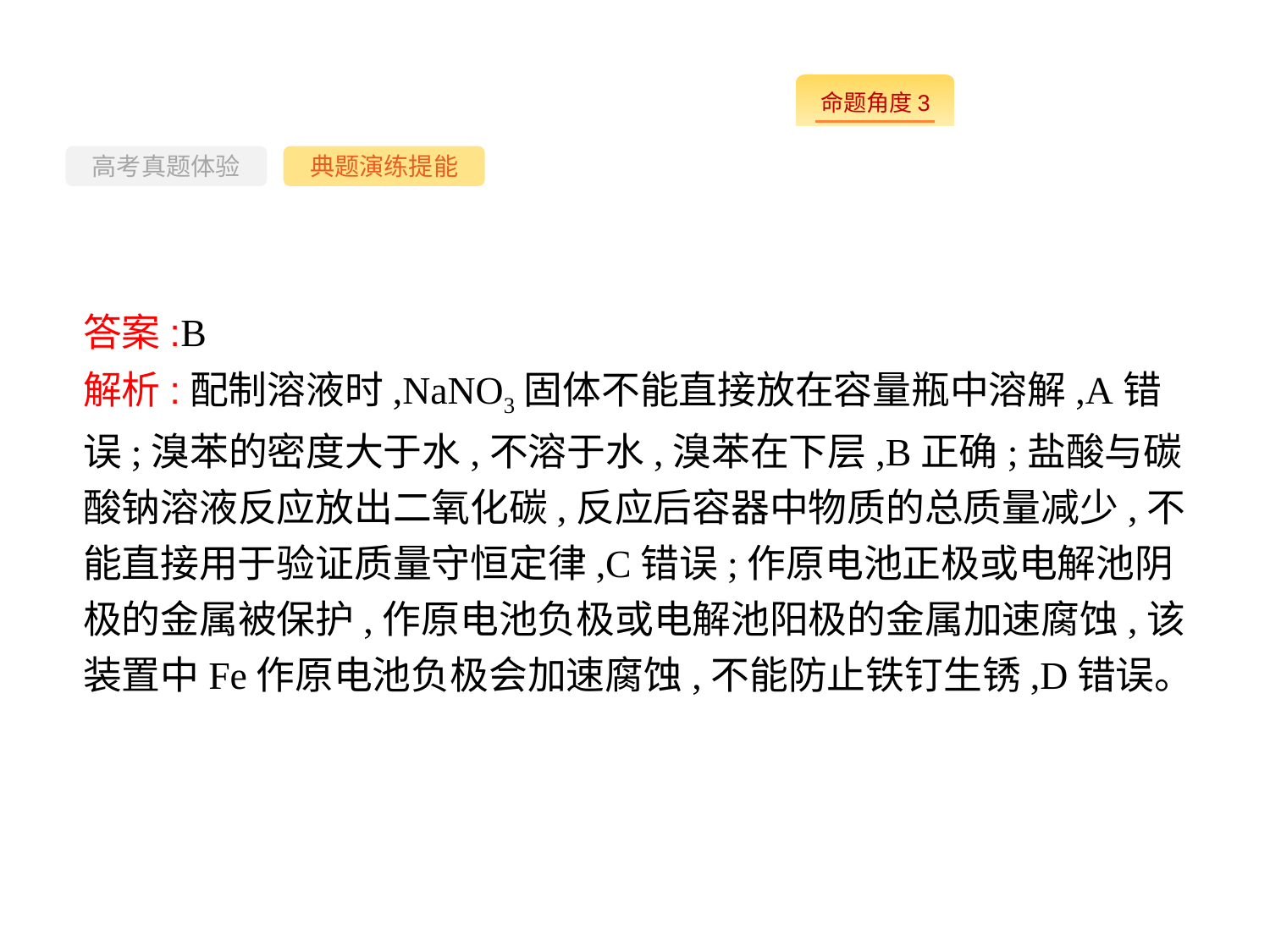

-81-
高考真题体验
典题演练提能
答案:B
解析:配制溶液时,NaNO3固体不能直接放在容量瓶中溶解,A错误;溴苯的密度大于水,不溶于水,溴苯在下层,B正确;盐酸与碳酸钠溶液反应放出二氧化碳,反应后容器中物质的总质量减少,不能直接用于验证质量守恒定律,C错误;作原电池正极或电解池阴极的金属被保护,作原电池负极或电解池阳极的金属加速腐蚀,该装置中Fe作原电池负极会加速腐蚀,不能防止铁钉生锈,D错误。